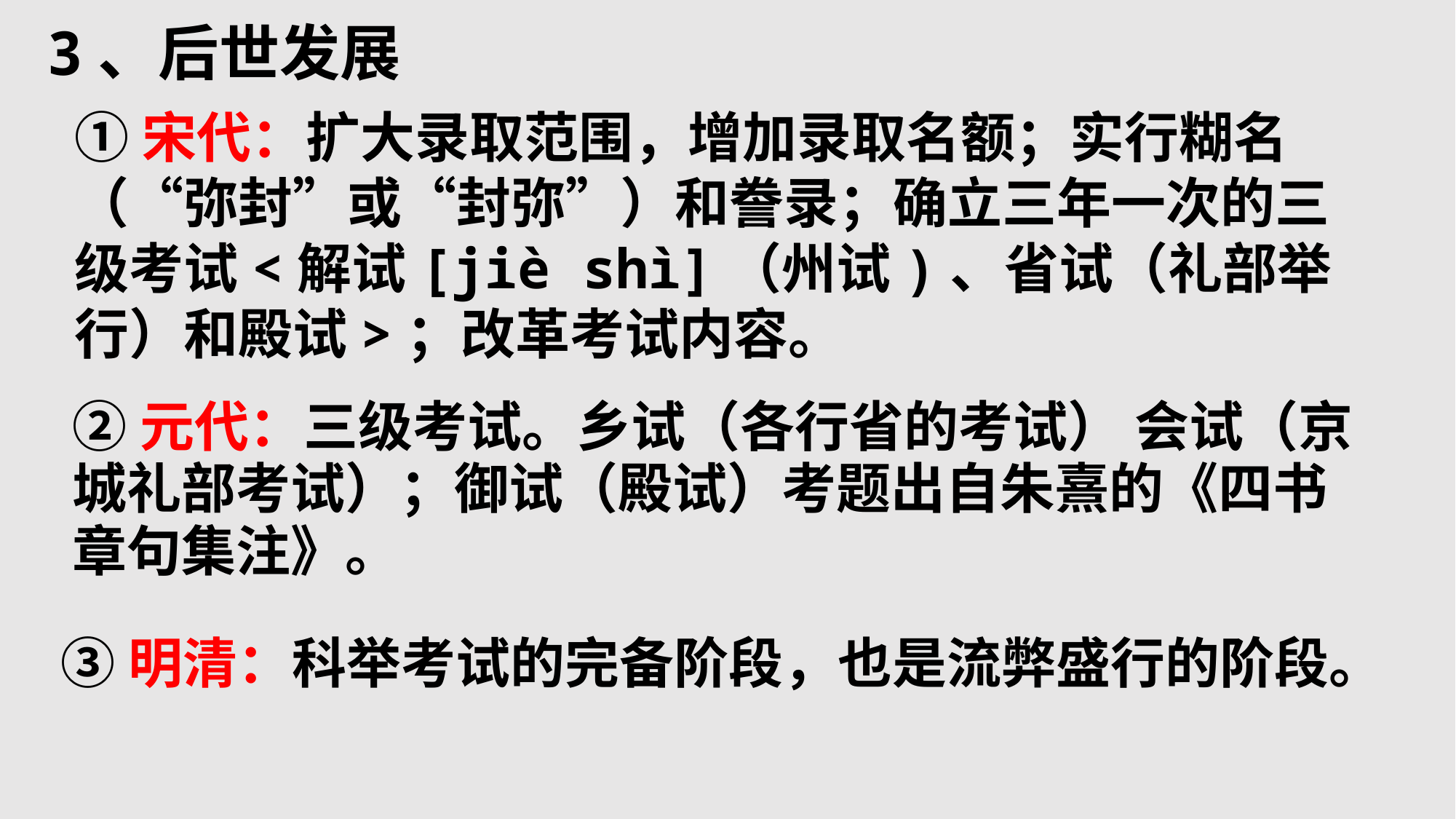

3、后世发展
①宋代：扩大录取范围，增加录取名额；实行糊名（“弥封”或“封弥”）和誊录；确立三年一次的三级考试<解试[jiè shì]（州试)、省试（礼部举行）和殿试>；改革考试内容。
②元代：三级考试。乡试（各行省的考试） 会试（京城礼部考试）；御试（殿试）考题出自朱熹的《四书章句集注》。
③明清：科举考试的完备阶段，也是流弊盛行的阶段。